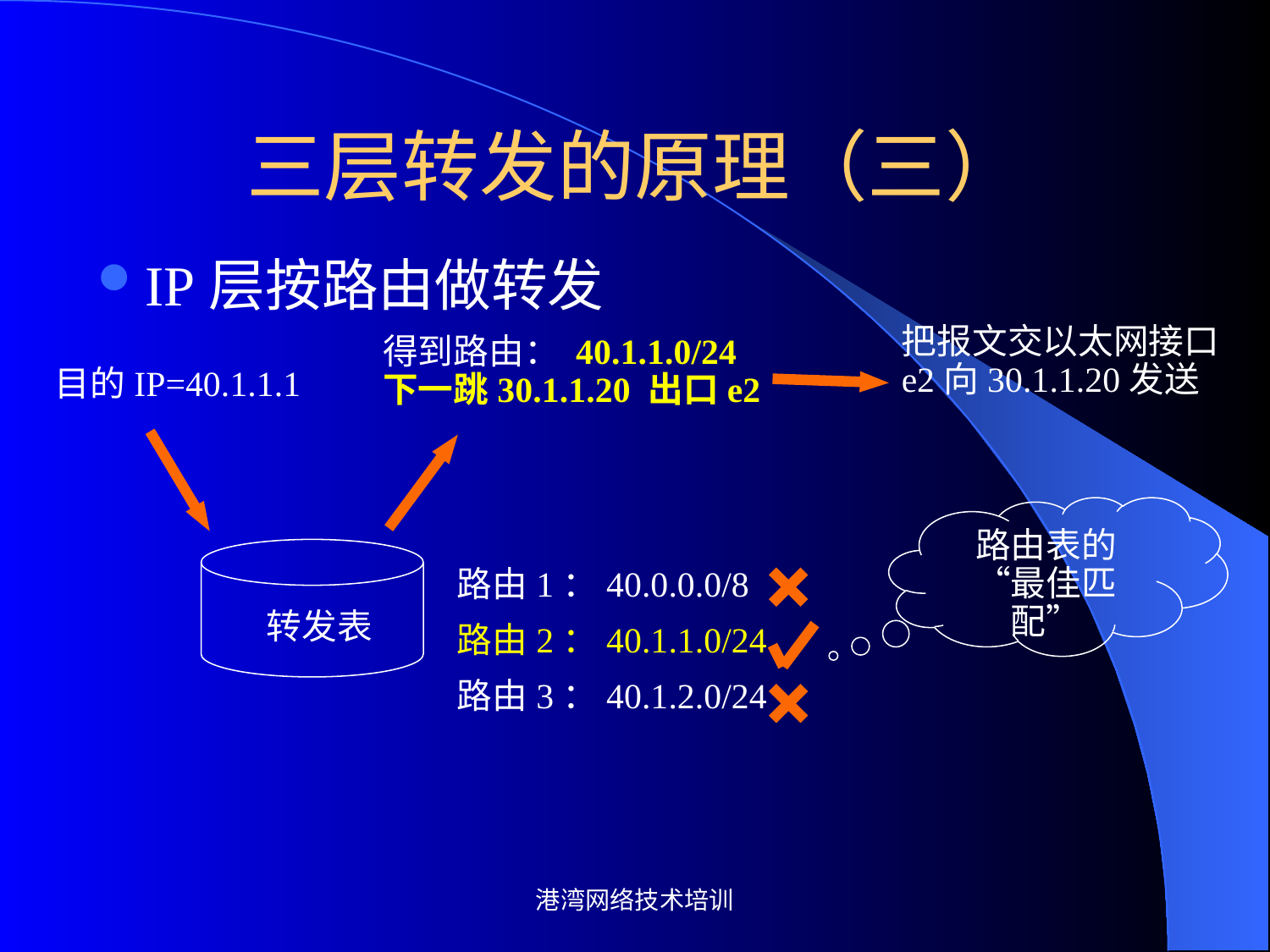

# 三层转发的原理（三）
IP层按路由做转发
把报文交以太网接口e2向30.1.1.20发送

得到路由： 40.1.1.0/24  下一跳30.1.1.20 出口e2

目的IP=40.1.1.1

路由表的“最佳匹配”

路由1：40.0.0.0/8
路由2：40.1.1.0/24
路由3：40.1.2.0/24

转发表

港湾网络技术培训
50